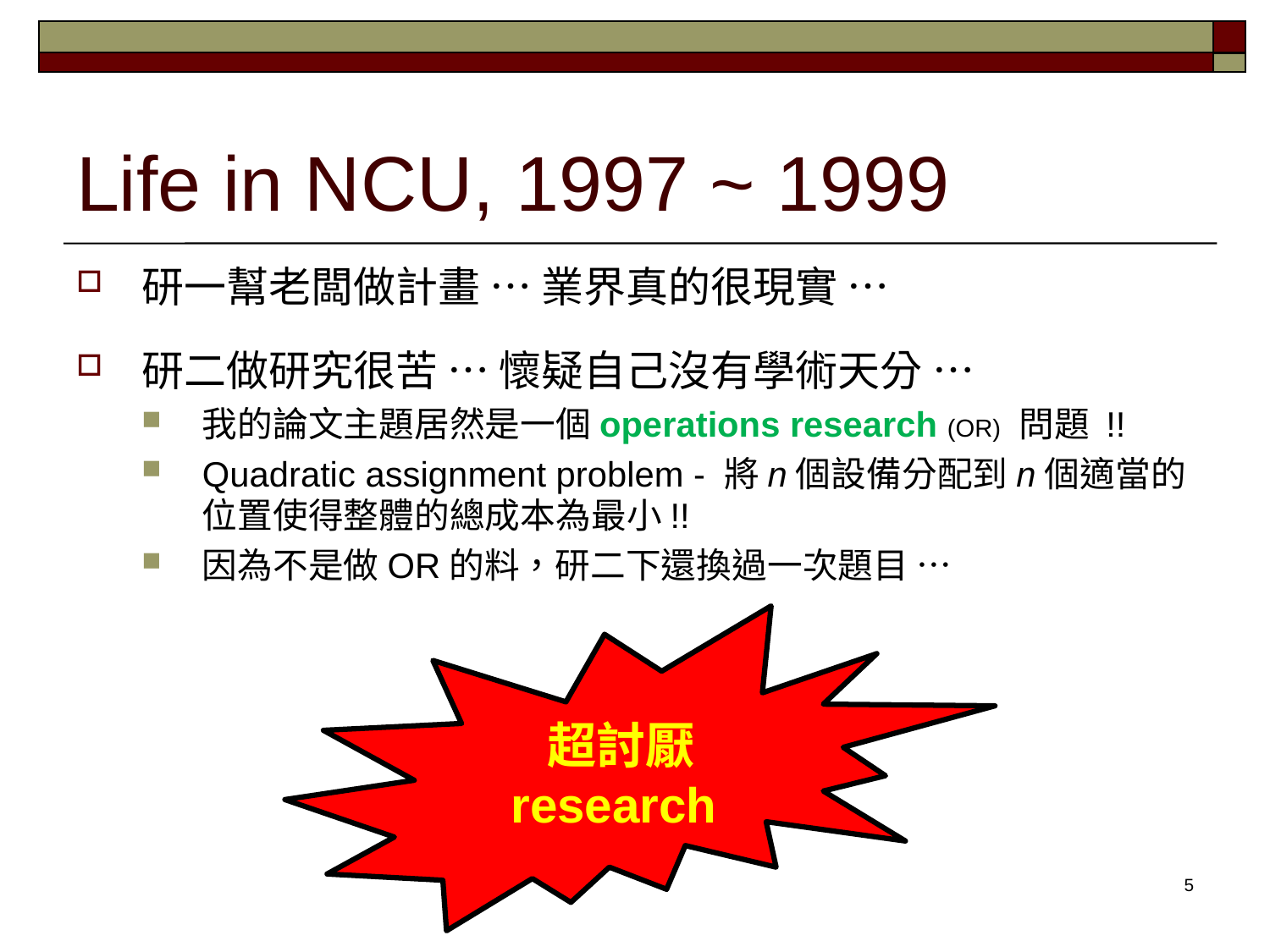

# Life in NCU, 1997 ~ 1999
研一幫老闆做計畫 … 業界真的很現實 …

研二做研究很苦 … 懷疑自己沒有學術天分 …
我的論文主題居然是一個operations research (OR) 問題 !!
Quadratic assignment problem - 將n個設備分配到n個適當的位置使得整體的總成本為最小!!
因為不是做OR的料，研二下還換過一次題目 …

 超討厭 research
5